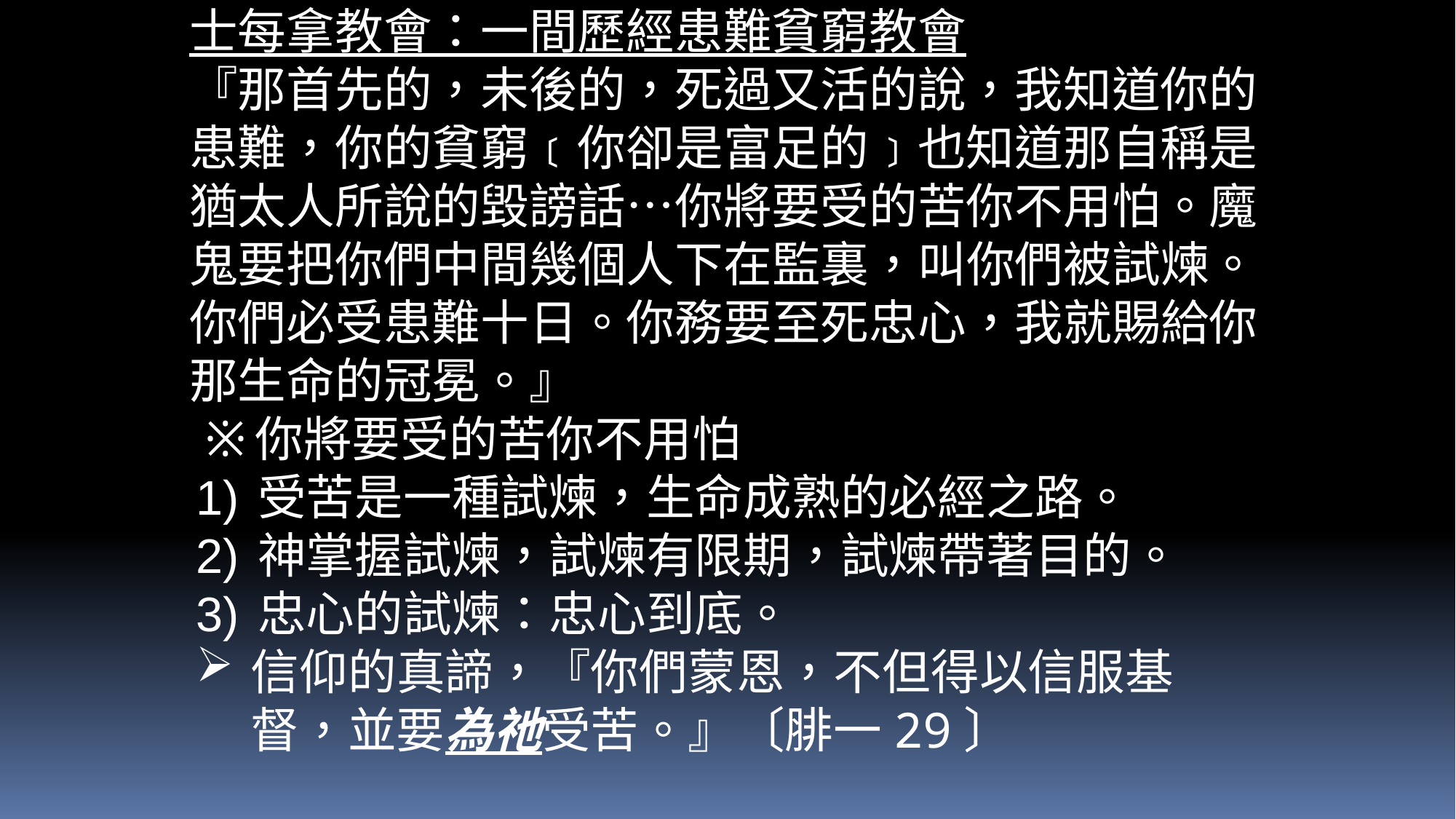

士每拿教會：一間歷經患難貧窮教會
『那首先的，未後的，死過又活的說，我知道你的患難，你的貧窮﹝你卻是富足的﹞也知道那自稱是猶太人所說的毀謗話…你將要受的苦你不用怕。魔鬼要把你們中間幾個人下在監裏，叫你們被試煉。你們必受患難十日。你務要至死忠心，我就賜給你那生命的冠冕。』
你將要受的苦你不用怕
受苦是一種試煉，生命成熟的必經之路。
神掌握試煉，試煉有限期，試煉帶著目的。
忠心的試煉：忠心到底。
信仰的真諦，『你們蒙恩，不但得以信服基督，並要為祂受苦。』〔腓一29〕